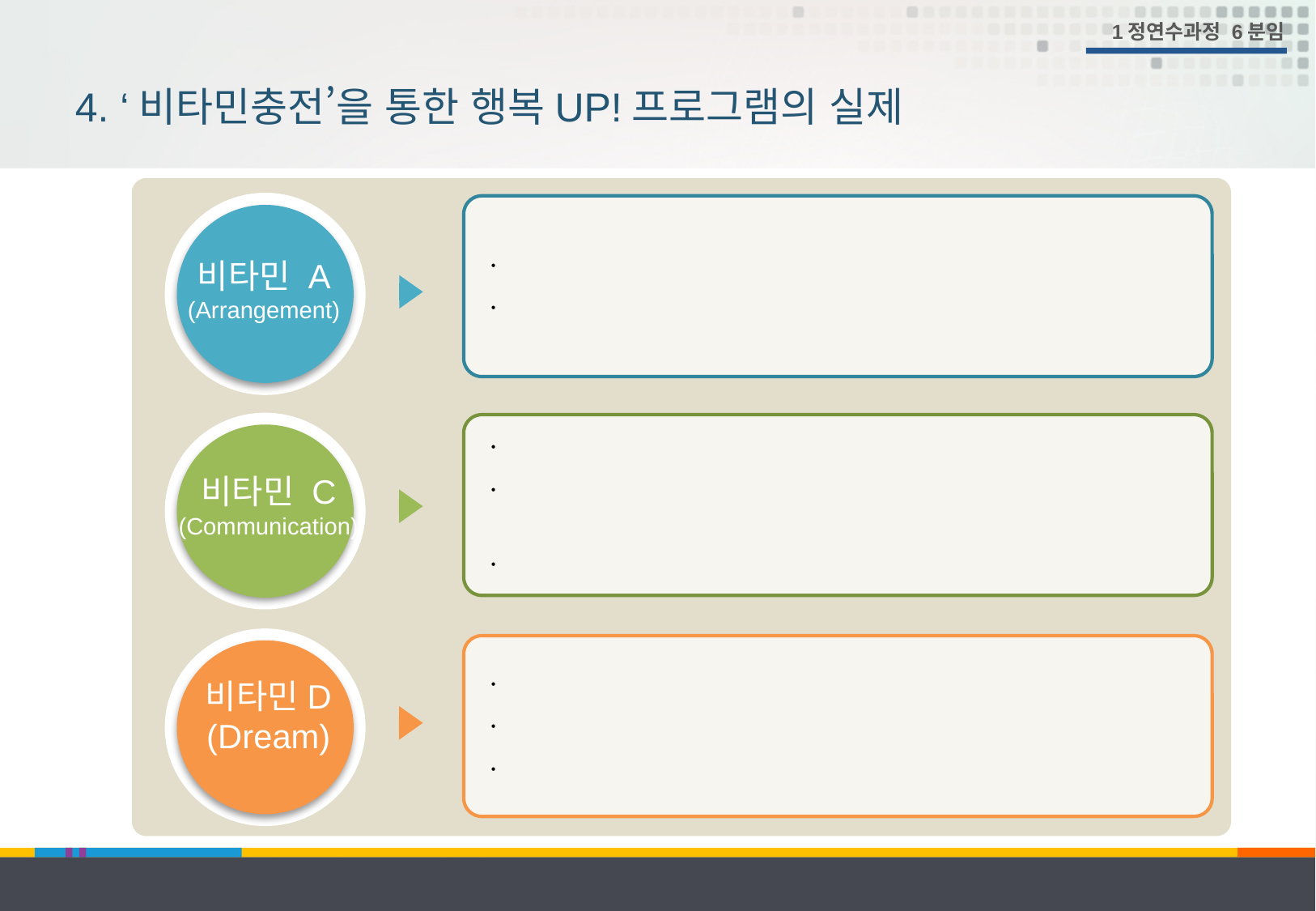

1정연수과정 6분임

4. ‘비타민충전’을 통한 행복UP!프로그램의 실제

ㆍ
ㆍ
비타민 A
(Arrangement)

즐거운 학교
행복한 학교

ㆍ
ㆍ

ㆍ
비타민 C
(Communication)

ㆍ
ㆍ
ㆍ
비타민D
(Dream)